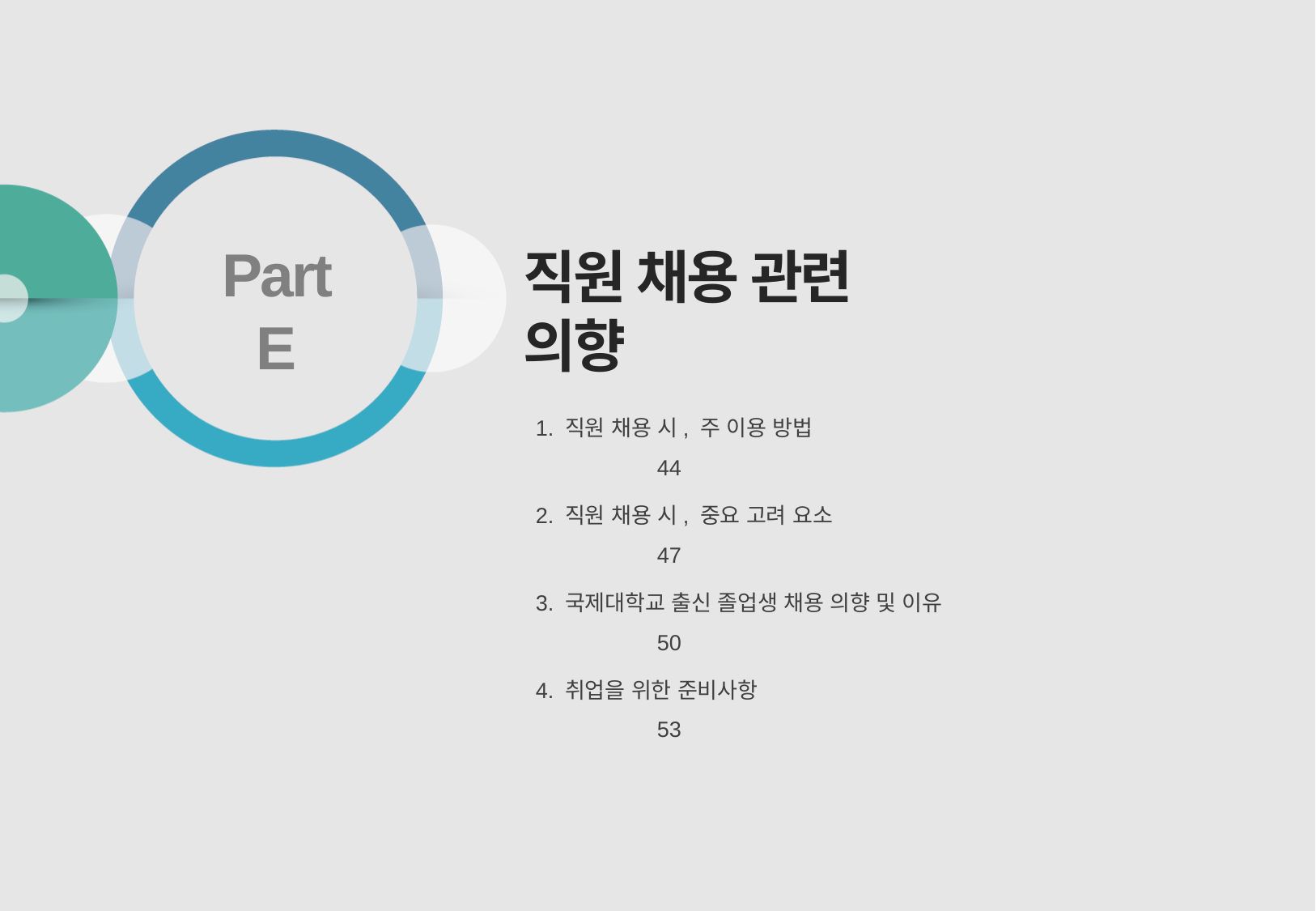

# 직원 채용 관련 의향
Part E
1. 직원 채용 시, 주 이용 방법		44
2. 직원 채용 시, 중요 고려 요소		47
3. 국제대학교 출신 졸업생 채용 의향 및 이유	50
4. 취업을 위한 준비사항			53